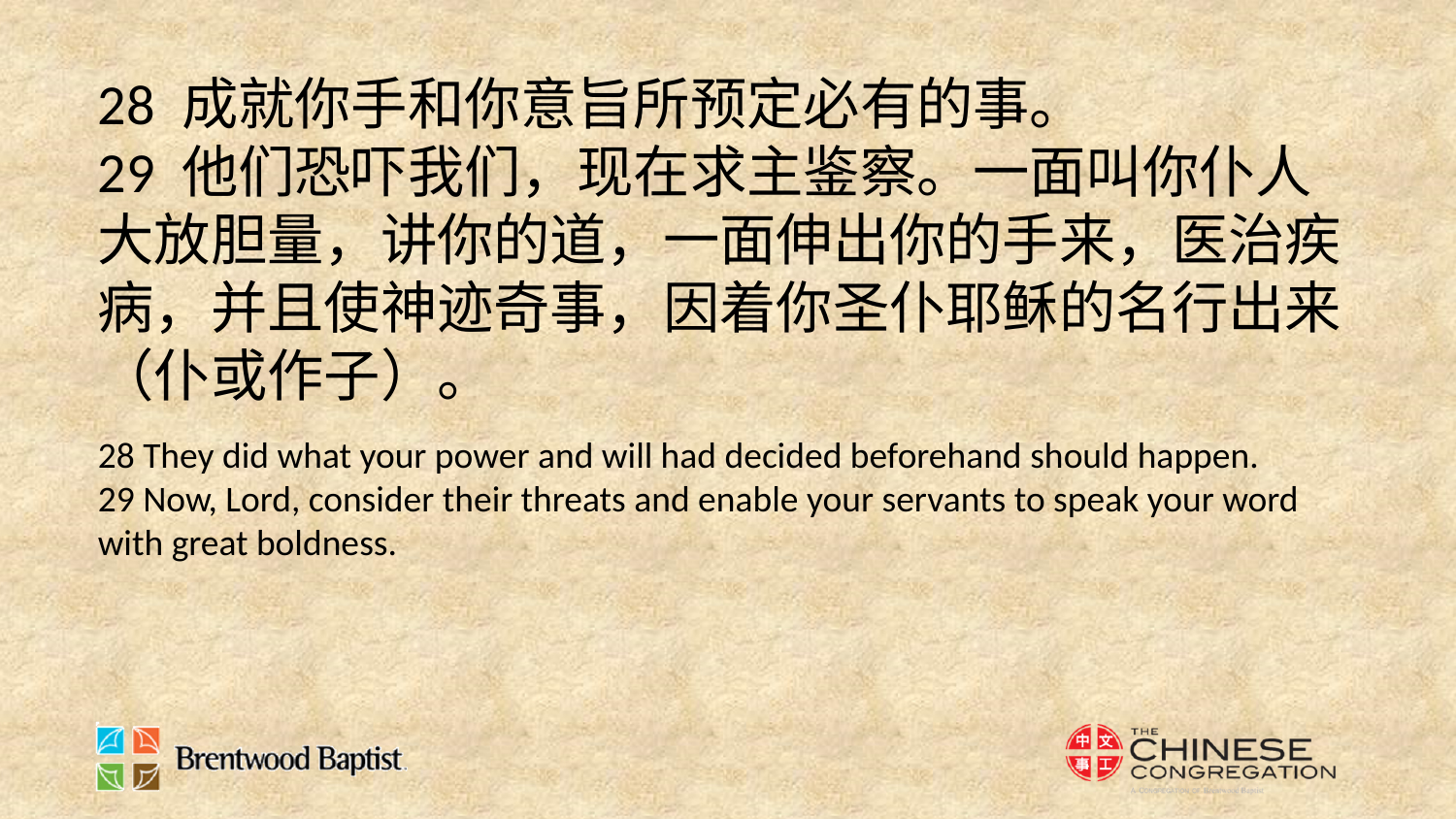

28 成就你手和你意旨所预定必有的事。
29 他们恐吓我们，现在求主鉴察。一面叫你仆人大放胆量，讲你的道，一面伸出你的手来，医治疾病，并且使神迹奇事，因着你圣仆耶稣的名行出来（仆或作子）。

28 They did what your power and will had decided beforehand should happen.
29 Now, Lord, consider their threats and enable your servants to speak your word with great boldness.